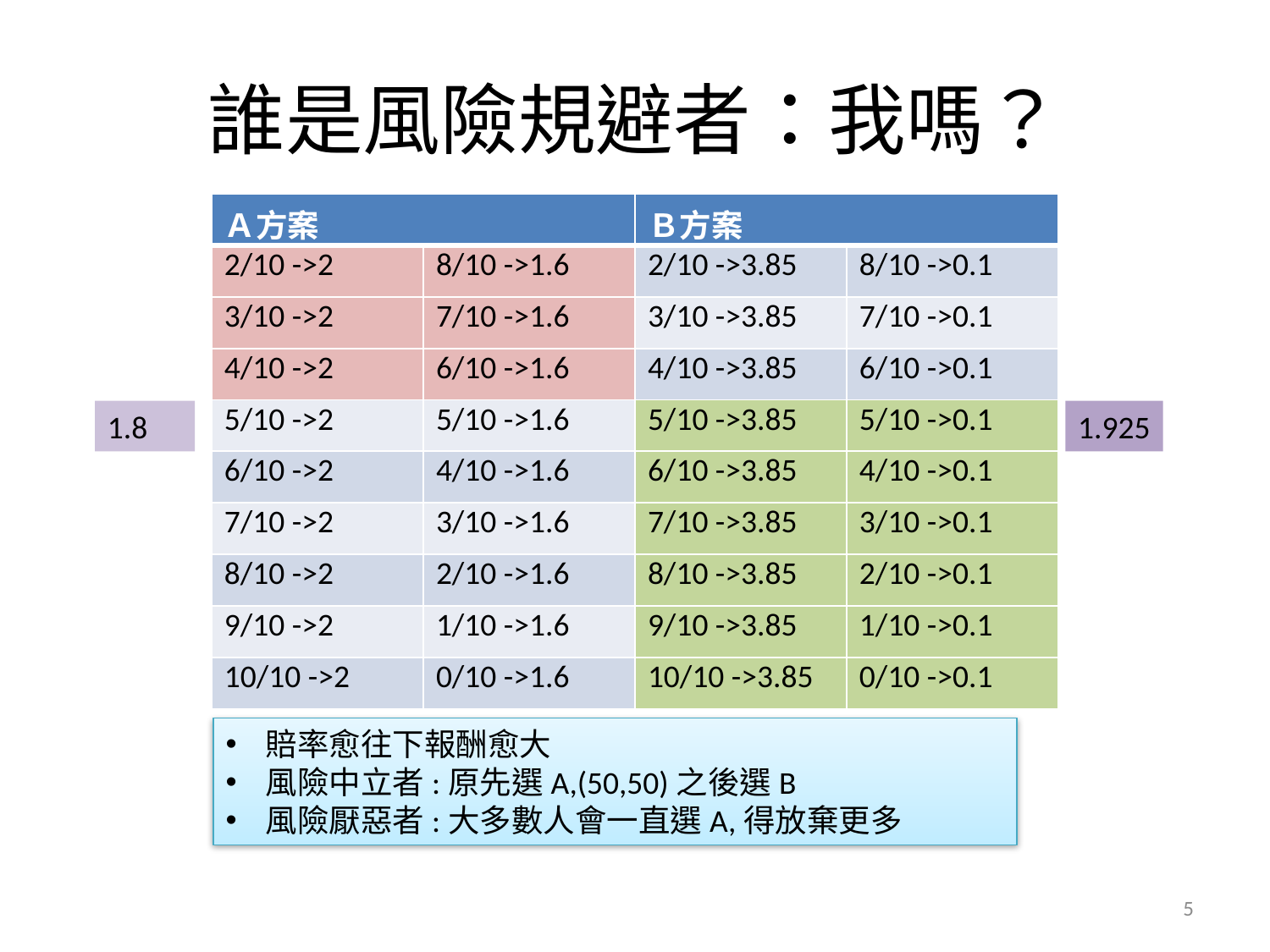

# 誰是風險規避者：我嗎？
| Ａ方案 |  | Ｂ方案 |  |
| --- | --- | --- | --- |
| 2/10 ->2 | 8/10 ->1.6 | 2/10 ->3.85 | 8/10 ->0.1 |
| 3/10 ->2 | 7/10 ->1.6 | 3/10 ->3.85 | 7/10 ->0.1 |
| 4/10 ->2 | 6/10 ->1.6 | 4/10 ->3.85 | 6/10 ->0.1 |
| 5/10 ->2 | 5/10 ->1.6 | 5/10 ->3.85 | 5/10 ->0.1 |
| 6/10 ->2 | 4/10 ->1.6 | 6/10 ->3.85 | 4/10 ->0.1 |
| 7/10 ->2 | 3/10 ->1.6 | 7/10 ->3.85 | 3/10 ->0.1 |
| 8/10 ->2 | 2/10 ->1.6 | 8/10 ->3.85 | 2/10 ->0.1 |
| 9/10 ->2 | 1/10 ->1.6 | 9/10 ->3.85 | 1/10 ->0.1 |
| 10/10 ->2 | 0/10 ->1.6 | 10/10 ->3.85 | 0/10 ->0.1 |

1.8
1.925
賠率愈往下報酬愈大
風險中立者:原先選A,(50,50)之後選B
風險厭惡者:大多數人會一直選A,得放棄更多
5